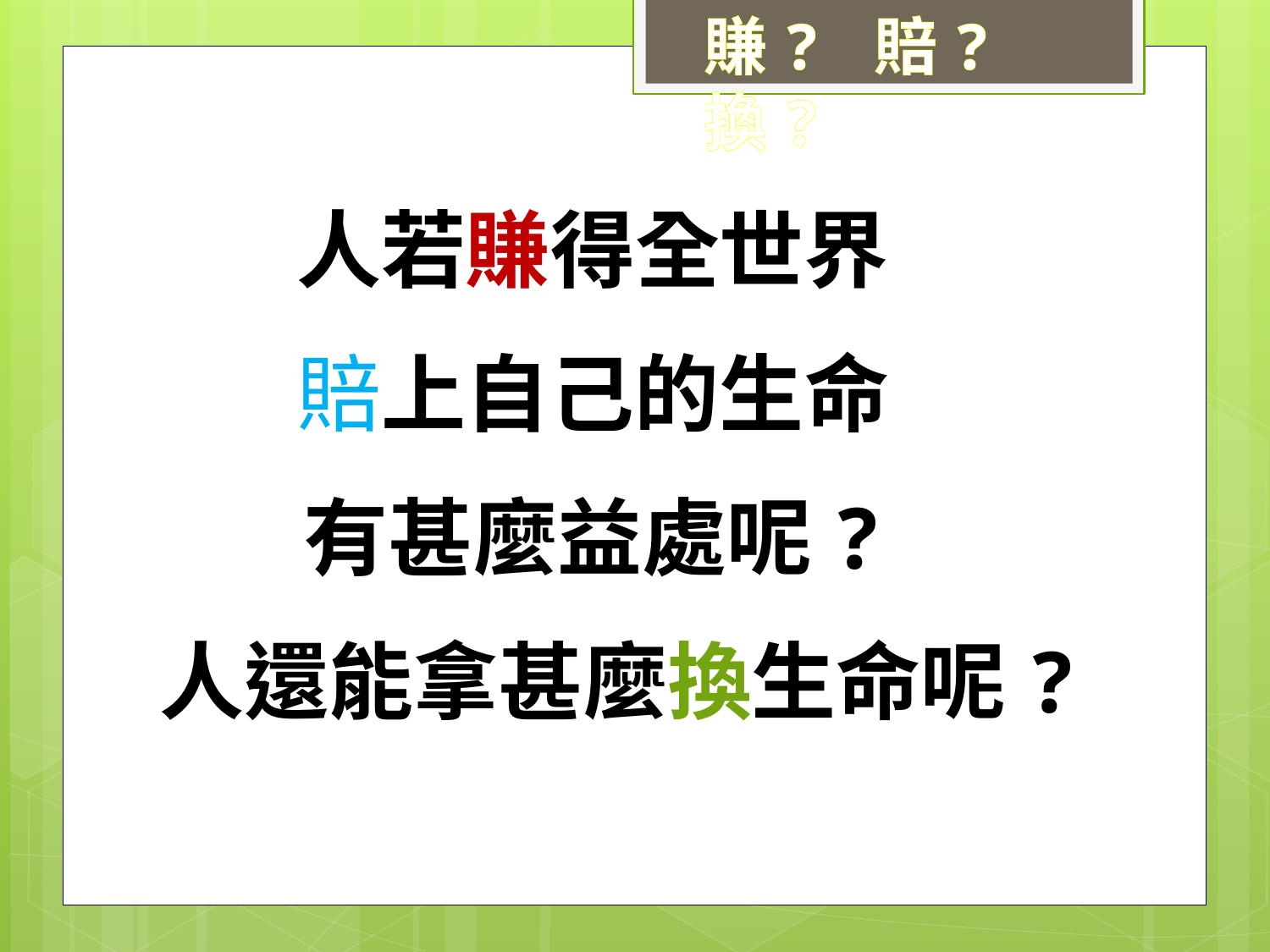

賺? 賠? 換?
人若賺得全世界

賠上自己的生命

有甚麼益處呢?

人還能拿甚麼換生命呢?